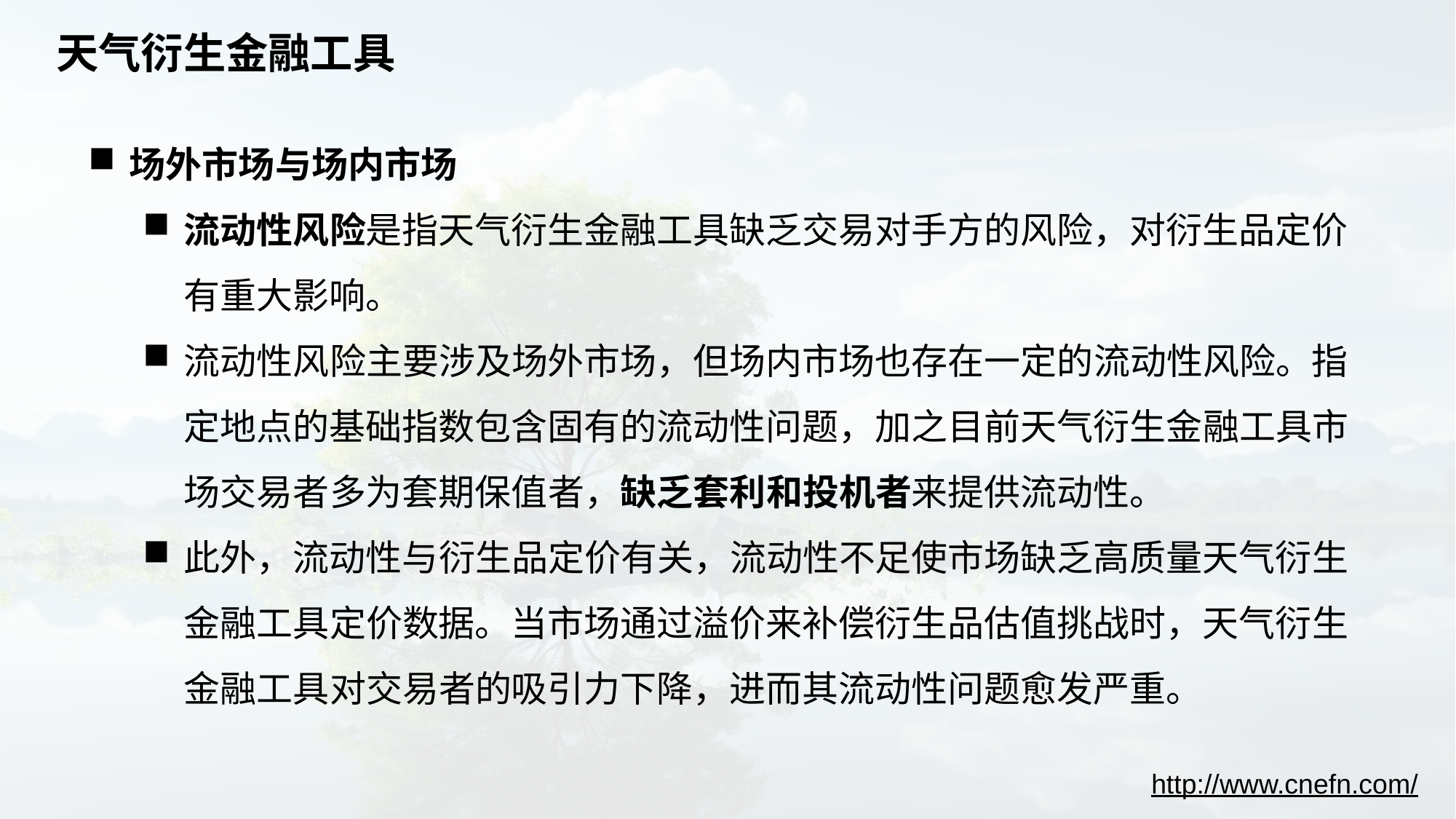

# 天气衍生金融工具
场外市场与场内市场
流动性风险是指天气衍生金融工具缺乏交易对手方的风险，对衍生品定价有重大影响。
流动性风险主要涉及场外市场，但场内市场也存在一定的流动性风险。指定地点的基础指数包含固有的流动性问题，加之目前天气衍生金融工具市场交易者多为套期保值者，缺乏套利和投机者来提供流动性。
此外，流动性与衍生品定价有关，流动性不足使市场缺乏高质量天气衍生金融工具定价数据。当市场通过溢价来补偿衍生品估值挑战时，天气衍生金融工具对交易者的吸引力下降，进而其流动性问题愈发严重。